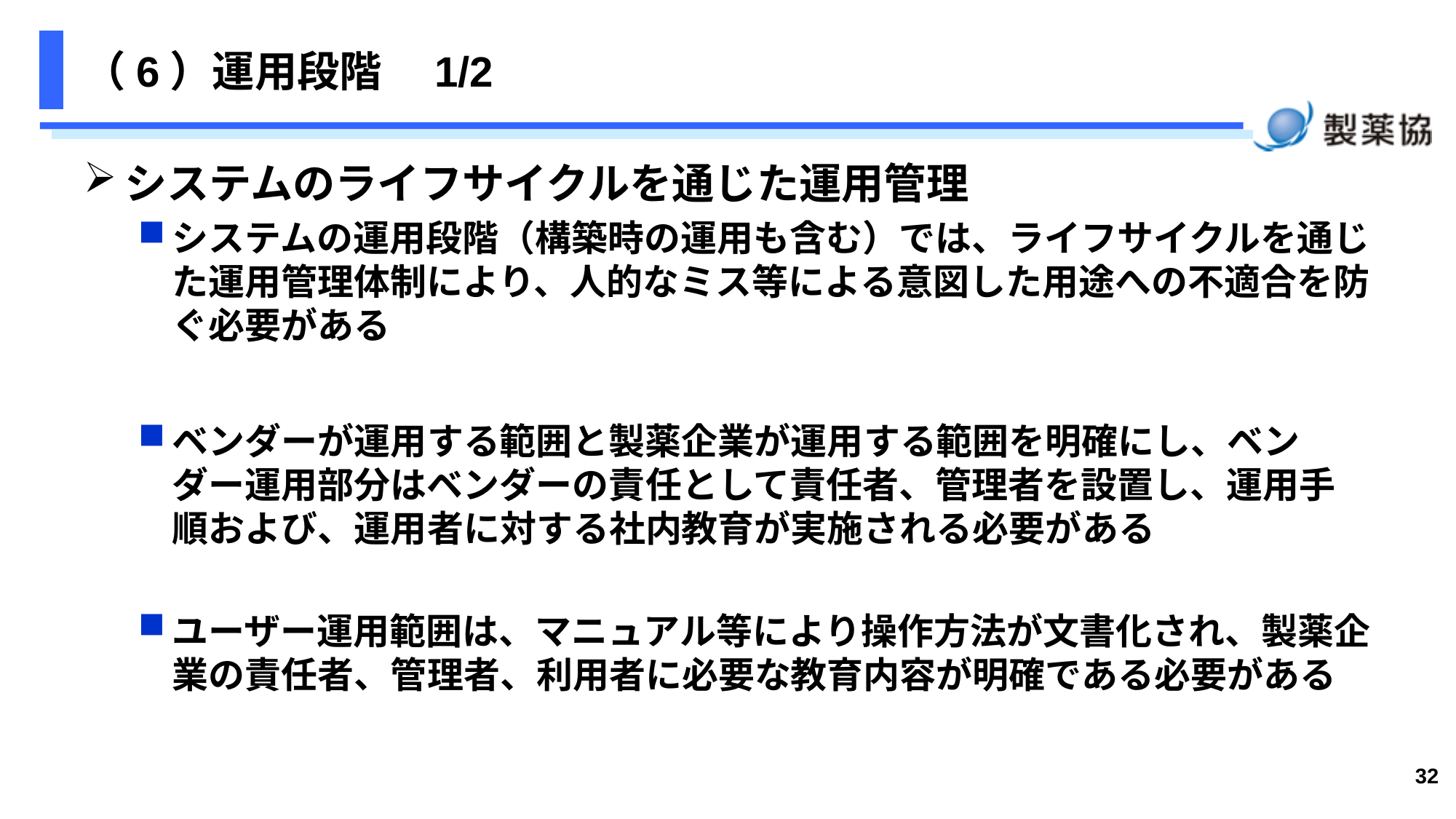

# （6）運用段階　1/2
システムのライフサイクルを通じた運用管理
システムの運用段階（構築時の運用も含む）では、ライフサイクルを通じた運用管理体制により、人的なミス等による意図した用途への不適合を防ぐ必要がある

ベンダーが運用する範囲と製薬企業が運用する範囲を明確にし、ベンダー運用部分はベンダーの責任として責任者、管理者を設置し、運用手順および、運用者に対する社内教育が実施される必要がある

ユーザー運用範囲は、マニュアル等により操作方法が文書化され、製薬企業の責任者、管理者、利用者に必要な教育内容が明確である必要がある

32